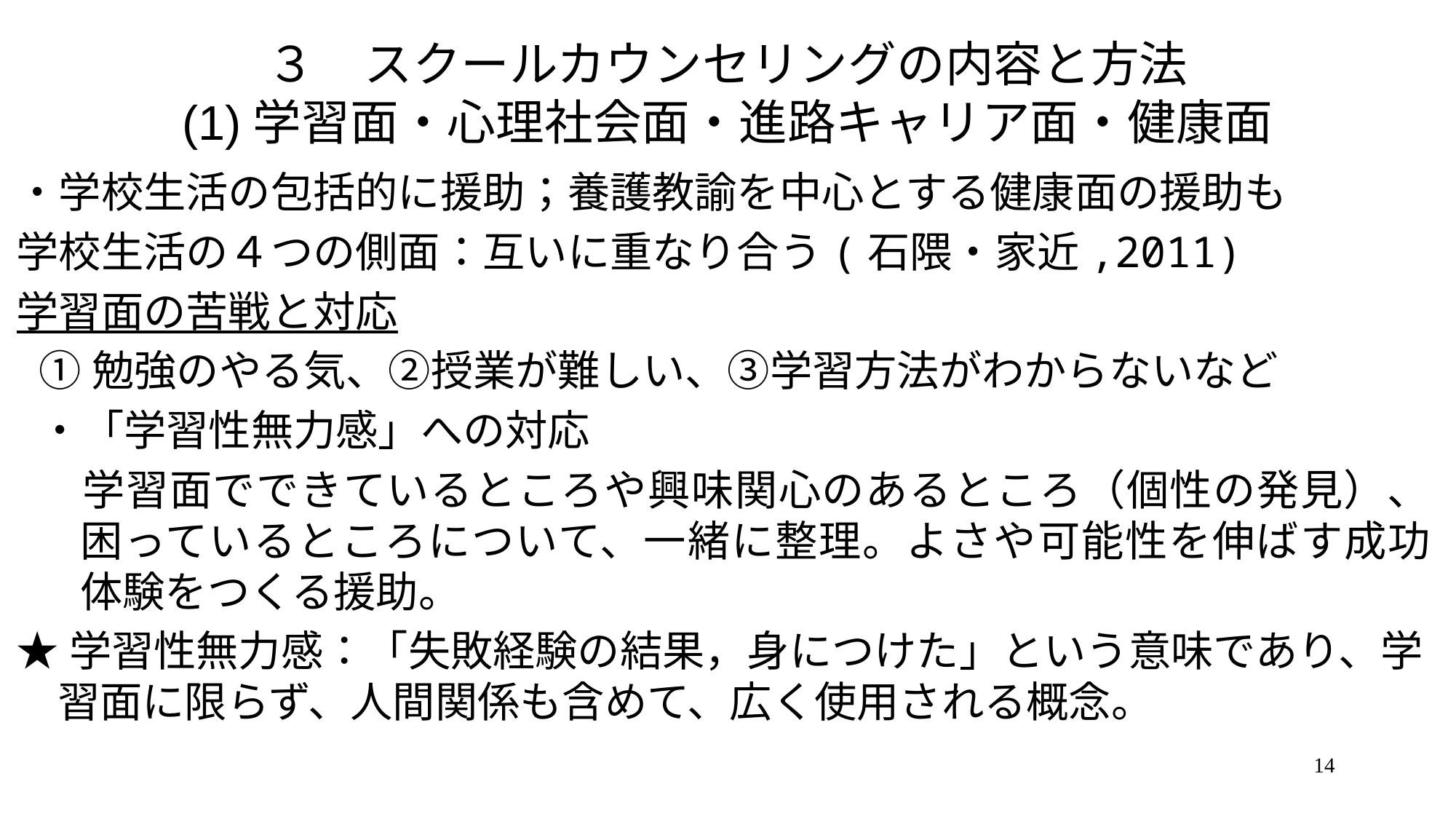

# ３　スクールカウンセリングの内容と方法 (1)学習面・心理社会面・進路キャリア面・健康面

・学校生活の包括的に援助；養護教諭を中心とする健康面の援助も
学校生活の４つの側面：互いに重なり合う(石隈・家近,2011)
学習面の苦戦と対応
①勉強のやる気、②授業が難しい、③学習方法がわからないなど
・「学習性無力感」への対応
　学習面でできているところや興味関心のあるところ（個性の発見）、困っているところについて、一緒に整理。よさや可能性を伸ばす成功体験をつくる援助。
★学習性無力感：「失敗経験の結果，身につけた」という意味であり、学習面に限らず、人間関係も含めて、広く使用される概念。
14